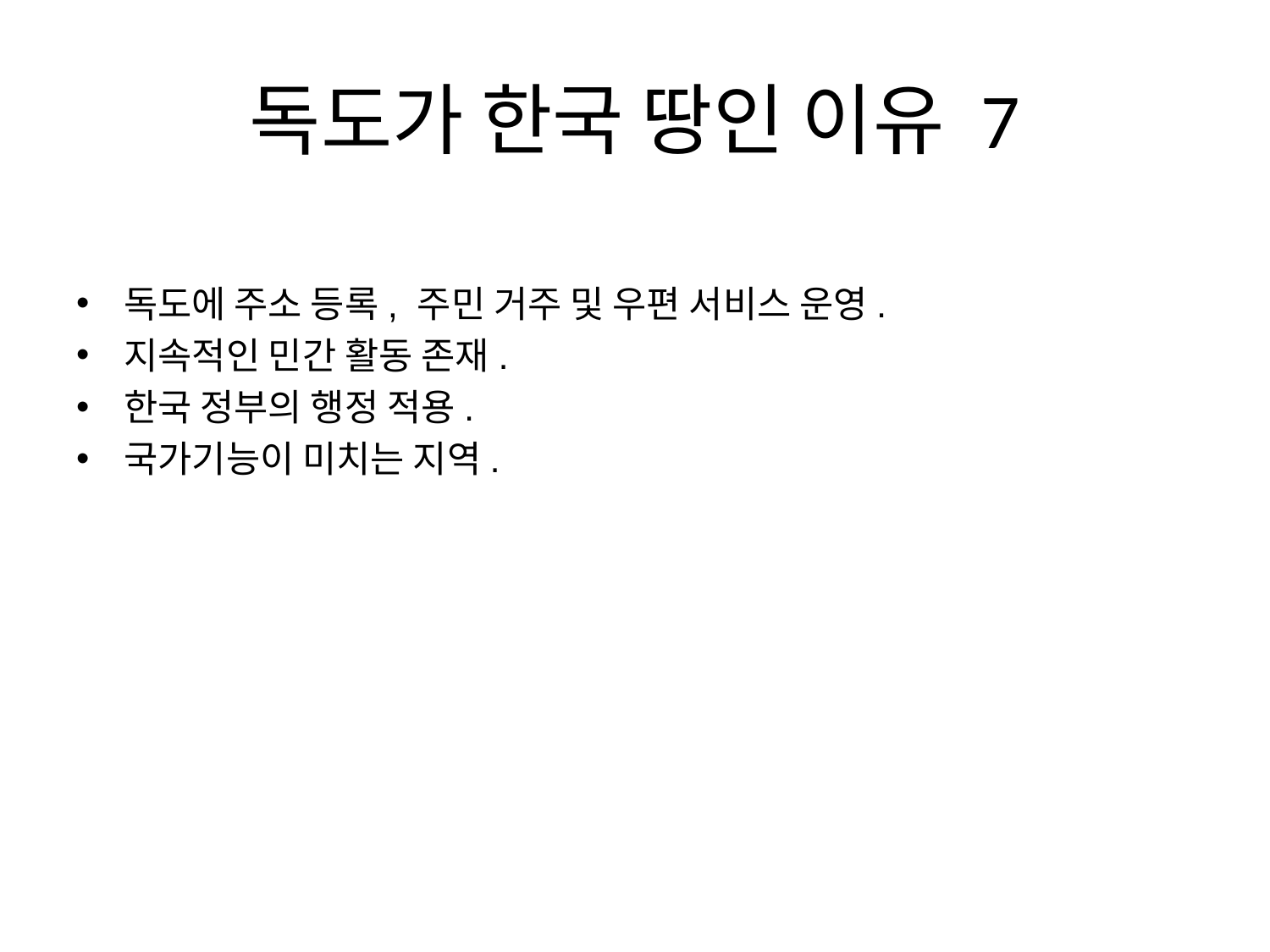

# 독도가 한국 땅인 이유 7

독도에 주소 등록, 주민 거주 및 우편 서비스 운영.
지속적인 민간 활동 존재.
한국 정부의 행정 적용.
국가기능이 미치는 지역.